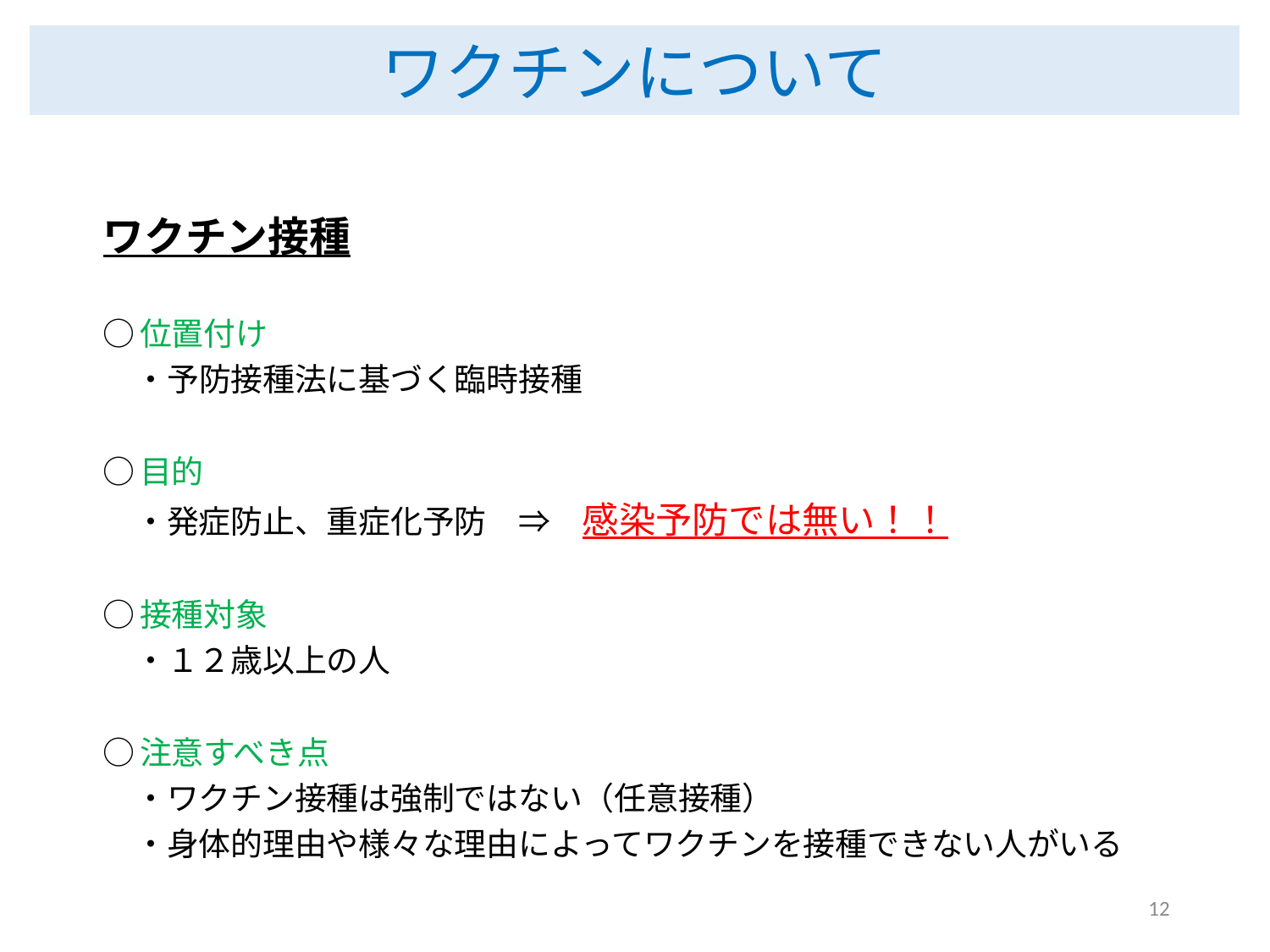

ワクチンについて

ワクチン接種

○位置付け
　・予防接種法に基づく臨時接種

○目的
　・発症防止、重症化予防　⇒　感染予防では無い！！

○接種対象
　・１２歳以上の人

○注意すべき点
　・ワクチン接種は強制ではない（任意接種）
　・身体的理由や様々な理由によってワクチンを接種できない人がいる

12